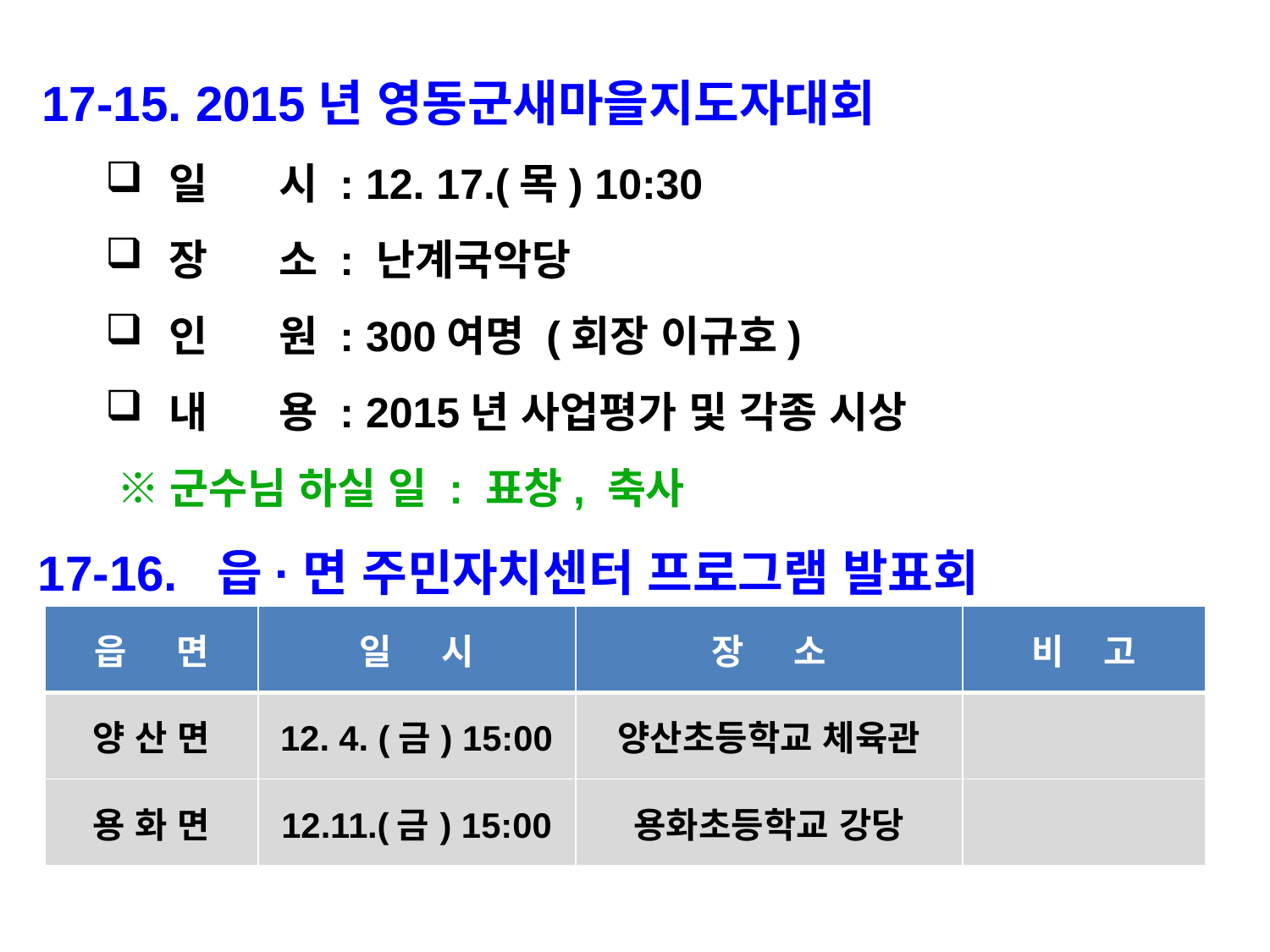

17-15. 2015년 영동군새마을지도자대회
일      시 : 12. 17.(목) 10:30
장      소 : 난계국악당
인      원 : 300여명 (회장 이규호)
내      용 : 2015년 사업평가 및 각종 시상
 ※군수님 하실 일 : 표창, 축사

17-16.  읍·면 주민자치센터 프로그램 발표회

| 읍 면 | 일 시 | 장 소 | 비 고 |
| --- | --- | --- | --- |
| 양 산 면 | 12. 4. (금) 15:00 | 양산초등학교 체육관 |  |
| 용 화 면 | 12.11.(금) 15:00 | 용화초등학교 강당 |  |